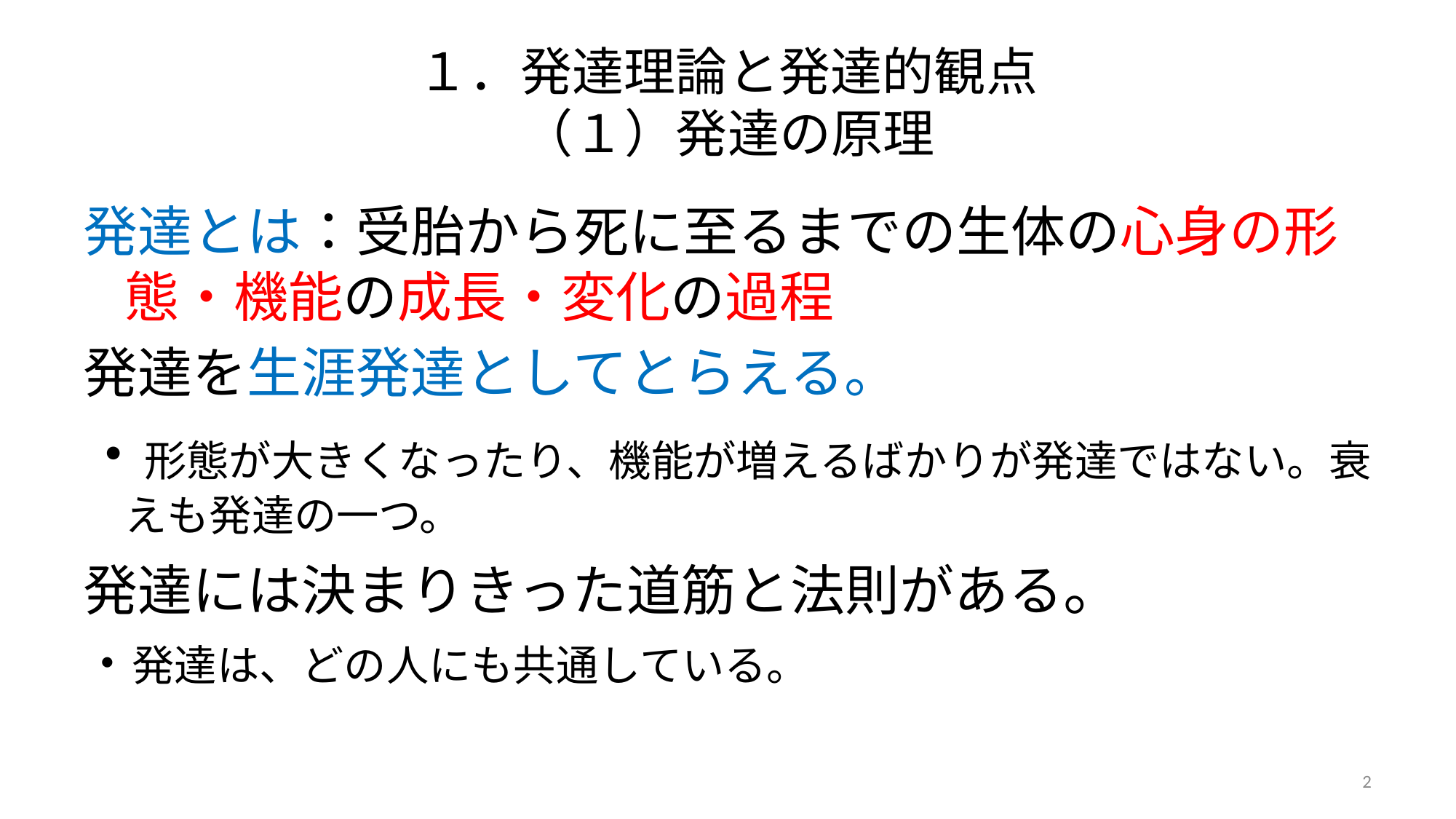

# １．発達理論と発達的観点 （１）発達の原理
発達とは：受胎から死に至るまでの生体の心身の形態・機能の成長・変化の過程
発達を生涯発達としてとらえる。
・形態が大きくなったり、機能が増えるばかりが発達ではない。衰えも発達の一つ。
発達には決まりきった道筋と法則がある。
・発達は、どの人にも共通している。

2